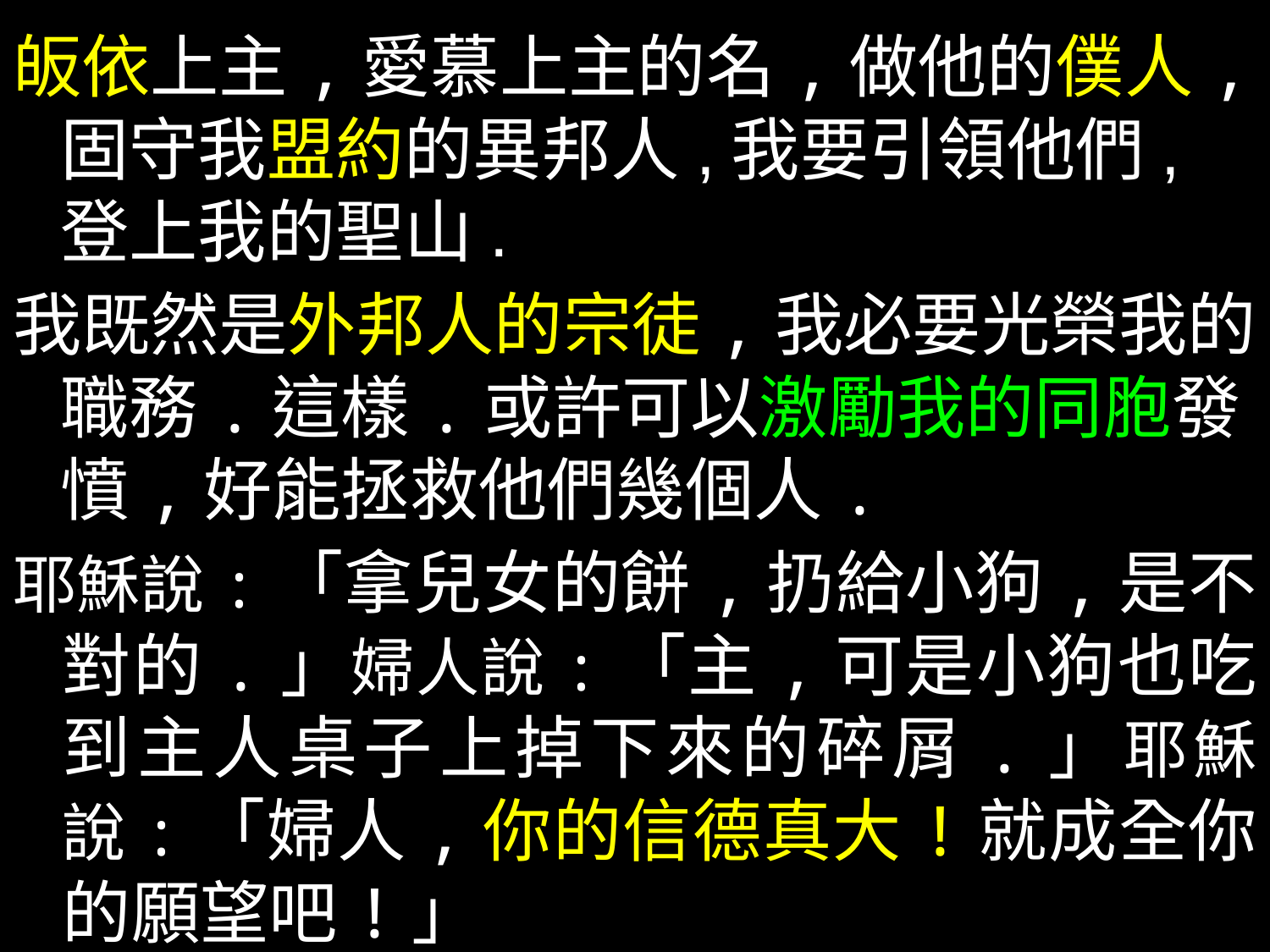

皈依上主,愛慕上主的名,做他的僕人,固守我盟約的異邦人,我要引領他們,登上我的聖山.
我既然是外邦人的宗徒,我必要光榮我的職務.這樣.或許可以激勵我的同胞發憤,好能拯救他們幾個人.
耶穌說:「拿兒女的餅,扔給小狗,是不對的.」婦人說:「主,可是小狗也吃到主人桌子上掉下來的碎屑.」耶穌說:「婦人,你的信德真大!就成全你的願望吧!」